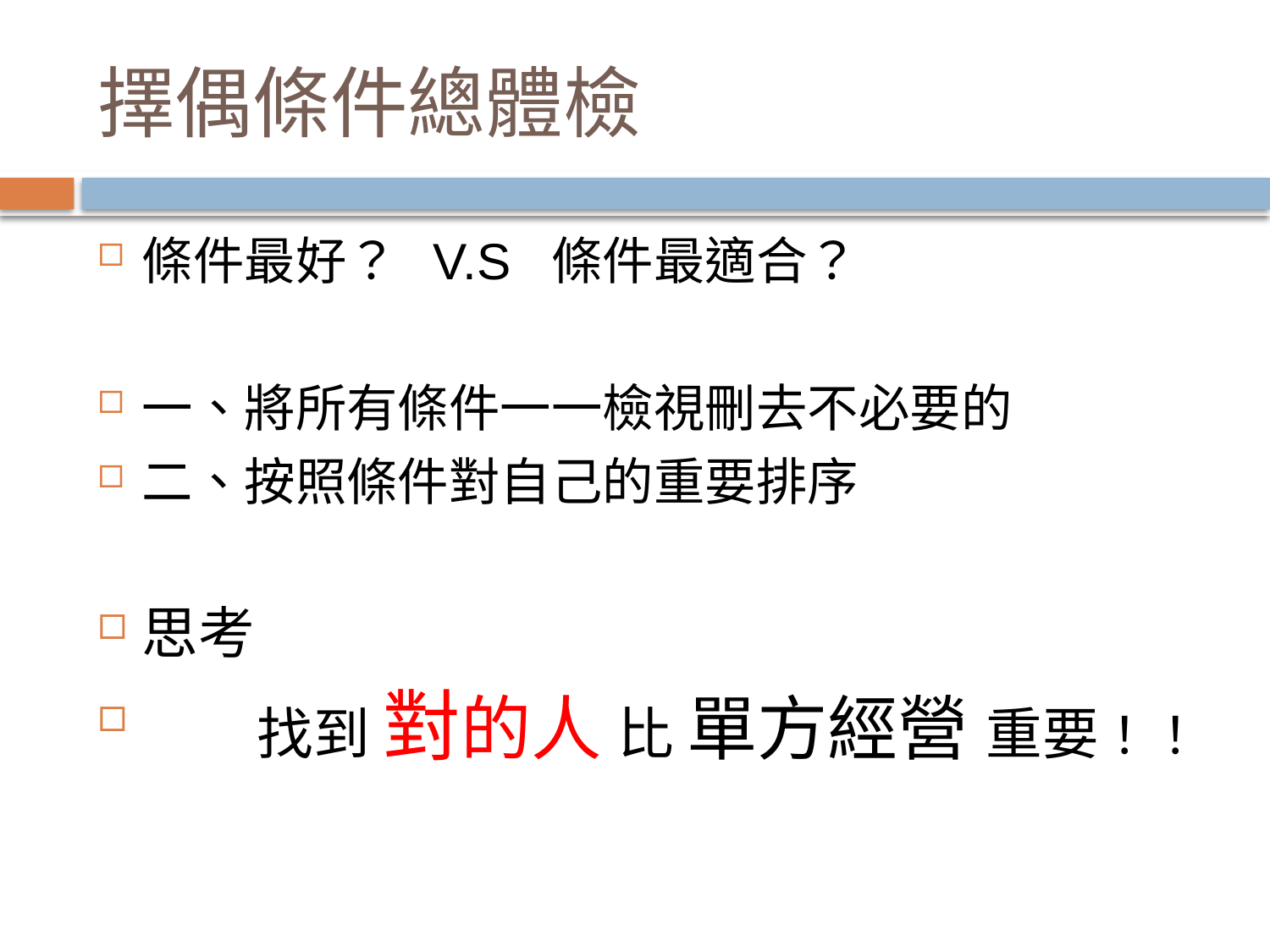

# 擇偶條件總體檢
條件最好？  V.S  條件最適合？

一、將所有條件一一檢視刪去不必要的
二、按照條件對自己的重要排序

思考
        找到 對的人 比 單方經營 重要！！